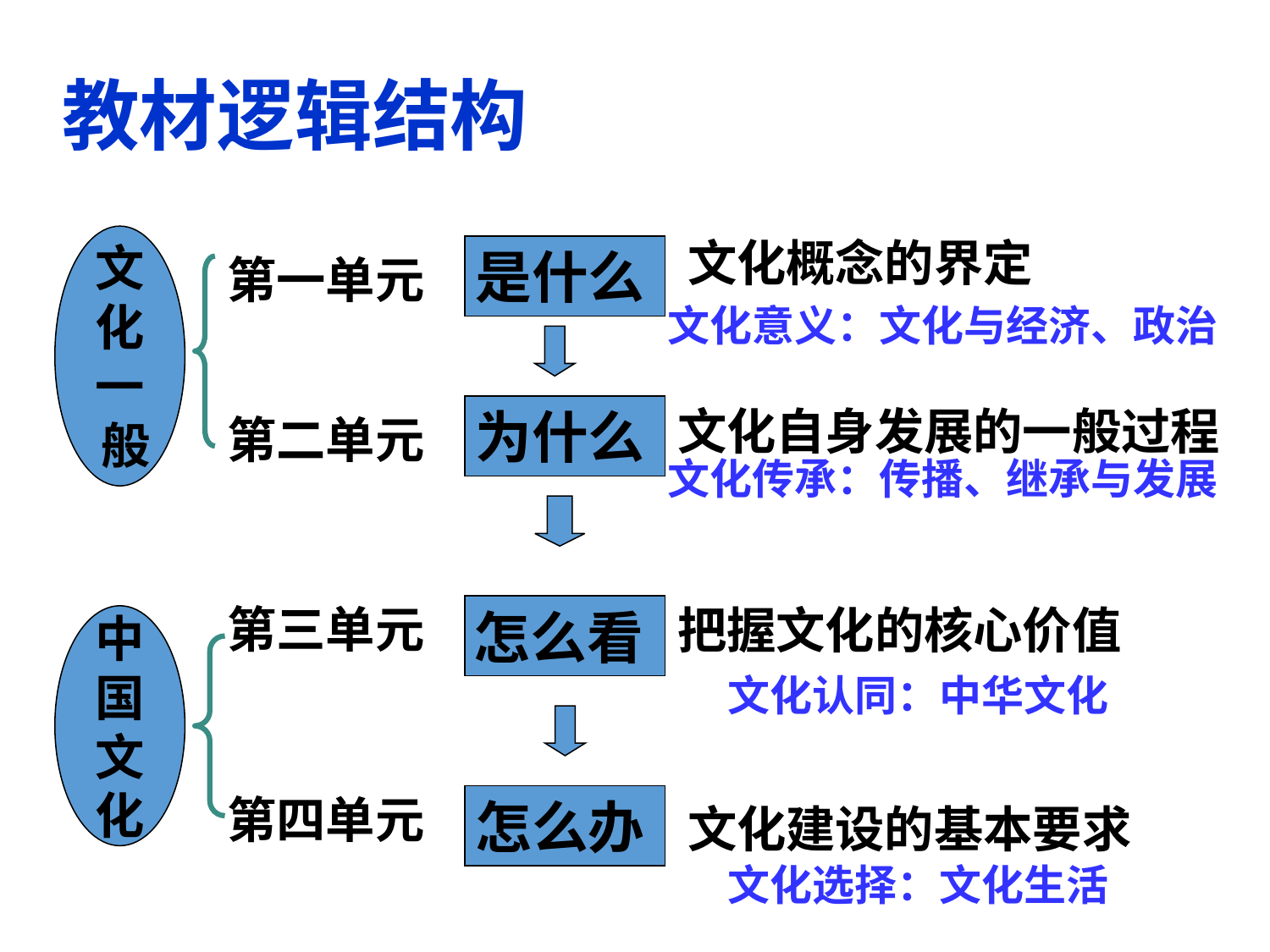

教材逻辑结构

文
化
一
 般
文化概念的界定
是什么
第一单元

文化意义：文化与经济、政治

文化自身发展的一般过程
为什么
第二单元
文化传承：传播、继承与发展

第三单元
把握文化的核心价值
怎么看
中
国
文
化

文化认同：中华文化

第四单元
怎么办
文化建设的基本要求
文化选择：文化生活